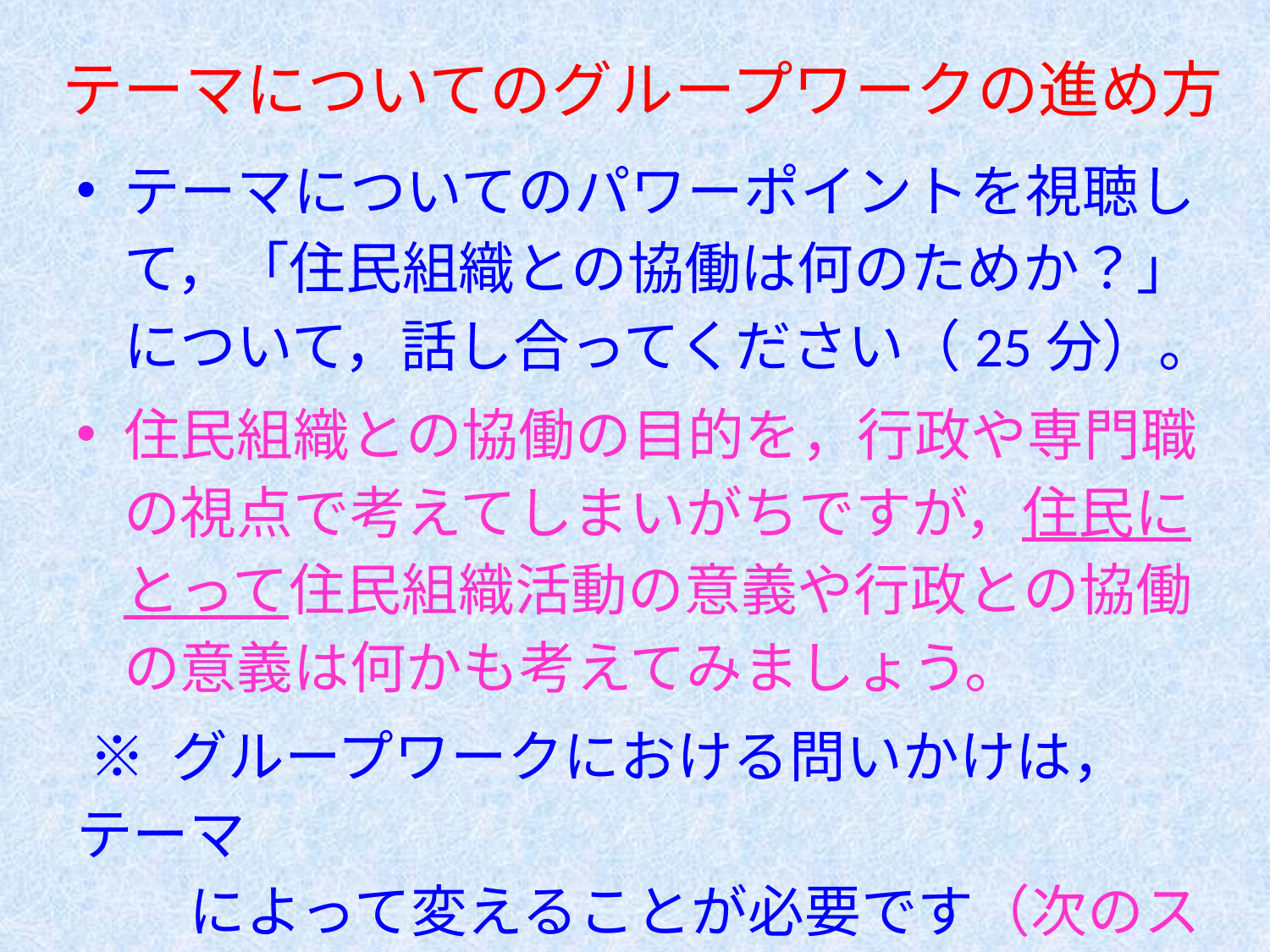

# テーマについてのグループワークの進め方
テーマについてのパワーポイントを視聴して，「住民組織との協働は何のためか？」について，話し合ってください（25分）。
住民組織との協働の目的を，行政や専門職の視点で考えてしまいがちですが，住民にとって住民組織活動の意義や行政との協働の意義は何かも考えてみましょう。
 ※ グループワークにおける問いかけは，テーマ
　　によって変えることが必要です（次のスライド
　　を参照ください）。